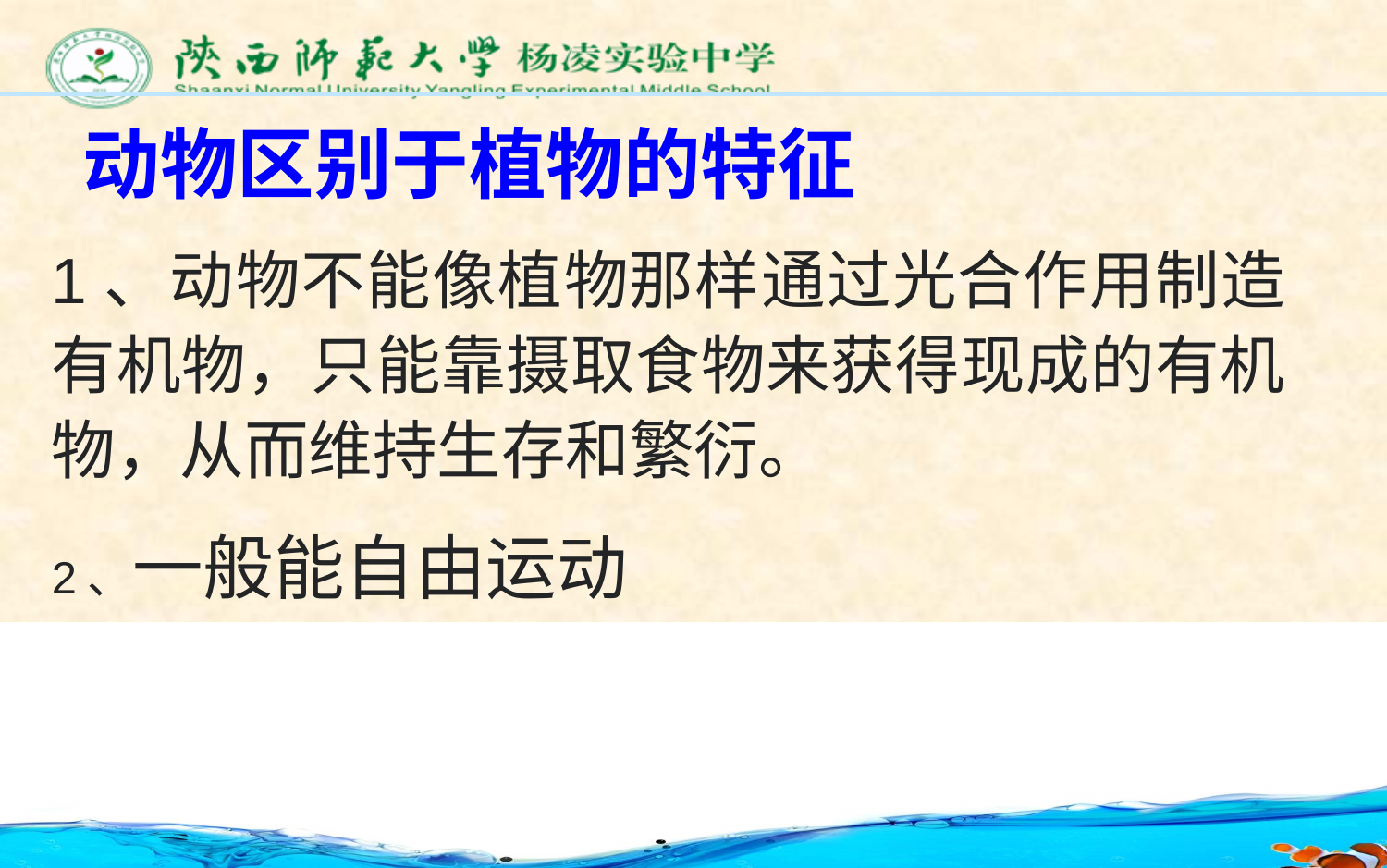

动物区别于植物的特征
1、动物不能像植物那样通过光合作用制造有机物，只能靠摄取食物来获得现成的有机物，从而维持生存和繁衍。
2、一般能自由运动